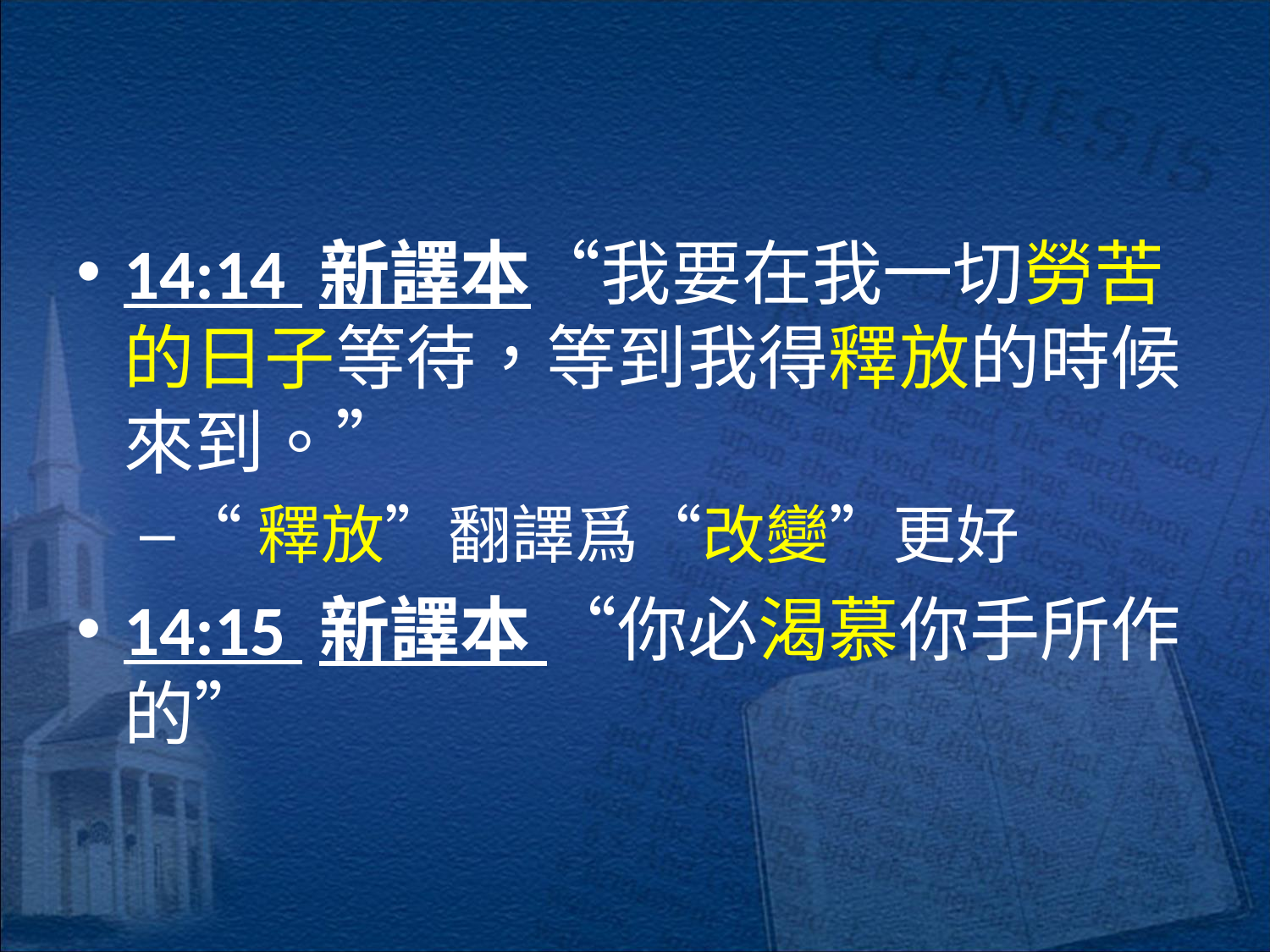

#
14:14 新譯本“我要在我一切勞苦的日子等待，等到我得釋放的時候來到。”
“釋放”翻譯爲“改變”更好
14:15 新譯本 “你必渴慕你手所作的”